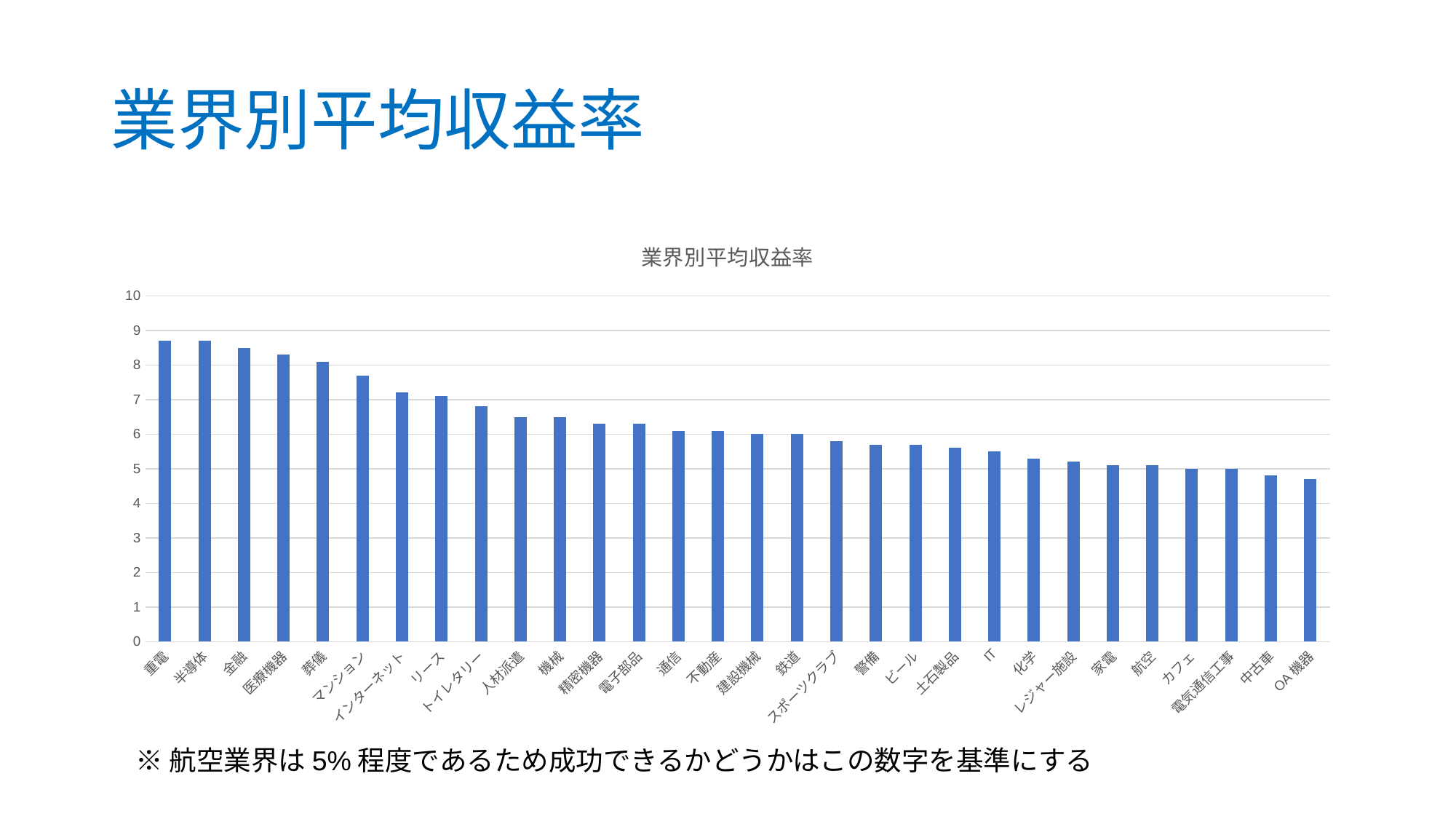

# 業界別平均収益率

### Chart: 業界別平均収益率

| Category | 15.6 |
|---|---|
| 重電 | 8.7 |
| 半導体 | 8.7 |
| 金融 | 8.5 |
| 医療機器 | 8.3 |
| 葬儀 | 8.1 |
| マンション | 7.7 |
| インターネット | 7.2 |
| リース | 7.1 |
| トイレタリー | 6.8 |
| 人材派遣 | 6.5 |
| 機械 | 6.5 |
| 精密機器 | 6.3 |
| 電子部品 | 6.3 |
| 通信 | 6.1 |
| 不動産 | 6.1 |
| 建設機械 | 6.0 |
| 鉄道 | 6.0 |
| スポーツクラブ | 5.8 |
| 警備 | 5.7 |
| ビール | 5.7 |
| 土石製品 | 5.6 |
| IT | 5.5 |
| 化学 | 5.3 |
| レジャー施設 | 5.2 |
| 家電 | 5.1 |
| 航空 | 5.1 |
| カフェ | 5.0 |
| 電気通信工事 | 5.0 |
| 中古車 | 4.8 |
| OA機器 | 4.7 |
※航空業界は5%程度であるため成功できるかどうかはこの数字を基準にする